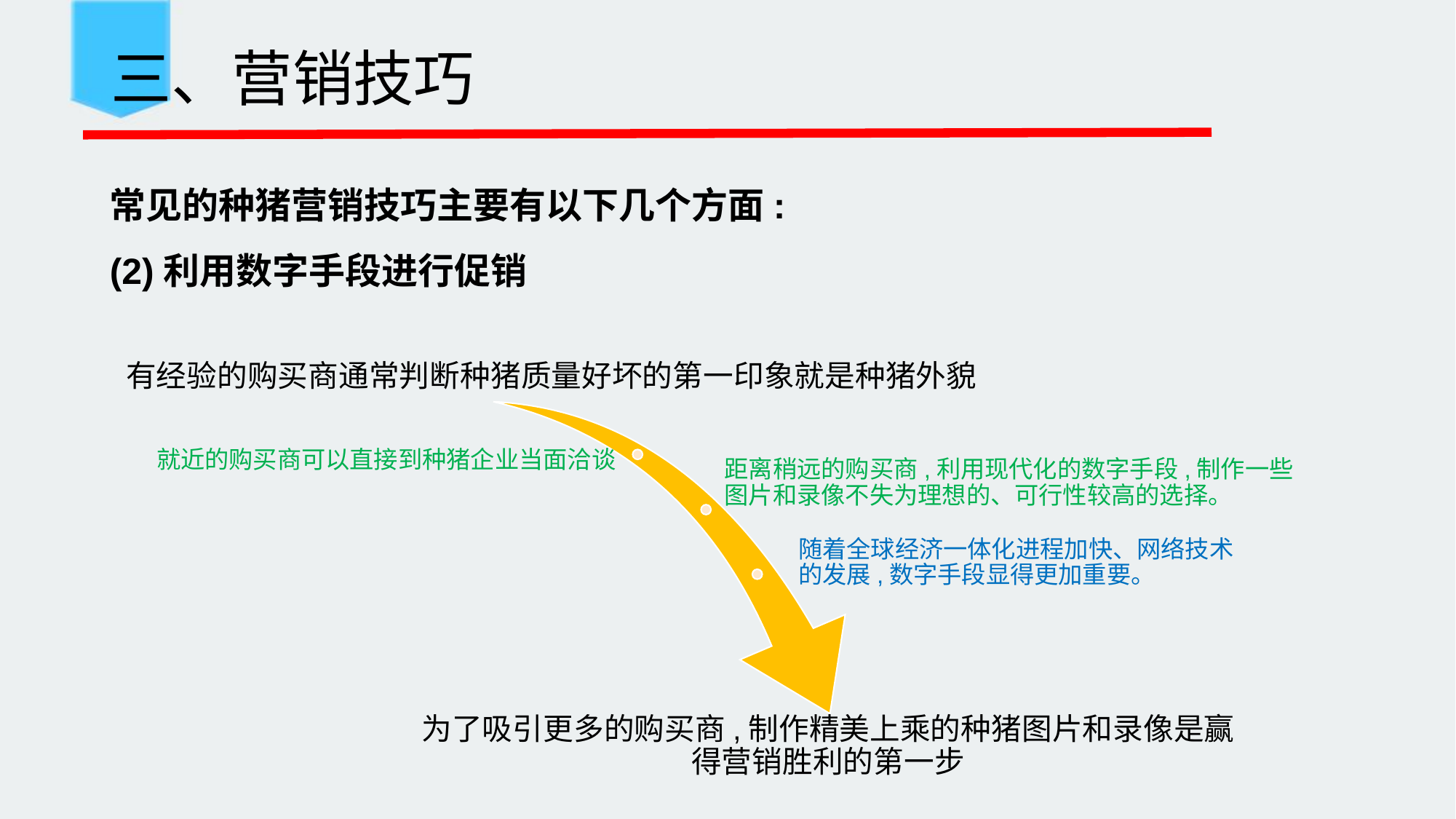

三、营销技巧
常见的种猪营销技巧主要有以下几个方面:
(2)利用数字手段进行促销
有经验的购买商通常判断种猪质量好坏的第一印象就是种猪外貌
距离稍远的购买商,利用现代化的数字手段,制作一些图片和录像不失为理想的、可行性较高的选择。
就近的购买商可以直接到种猪企业当面洽谈
随着全球经济一体化进程加快、网络技术的发展,数字手段显得更加重要。
为了吸引更多的购买商,制作精美上乘的种猪图片和录像是赢得营销胜利的第一步